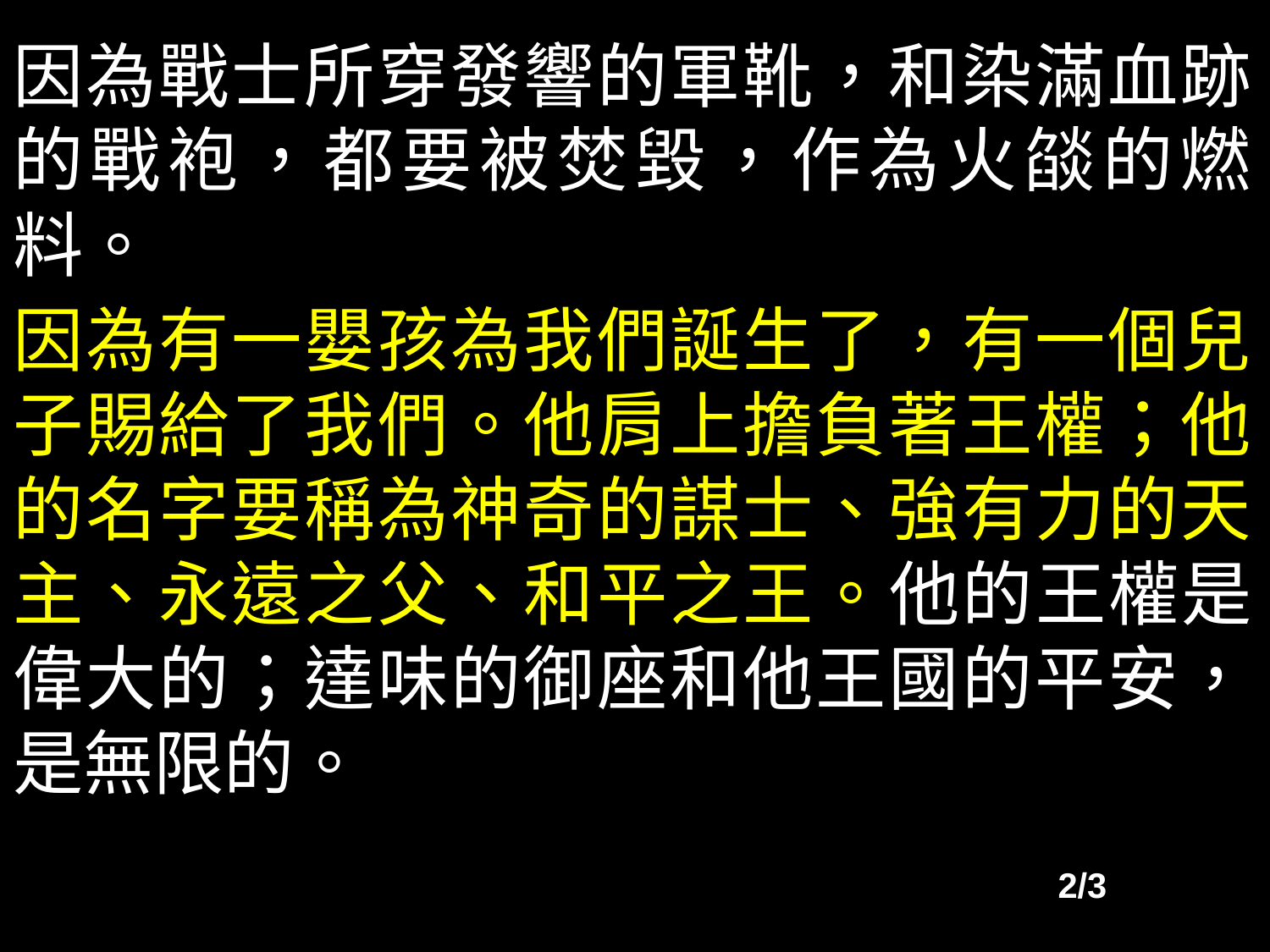

因為戰士所穿發響的軍靴，和染滿血跡的戰袍，都要被焚毀，作為火燄的燃料。
因為有一嬰孩為我們誕生了，有一個兒子賜給了我們。他肩上擔負著王權；他的名字要稱為神奇的謀士、強有力的天主、永遠之父、和平之王。他的王權是偉大的；達味的御座和他王國的平安，是無限的。
2/3